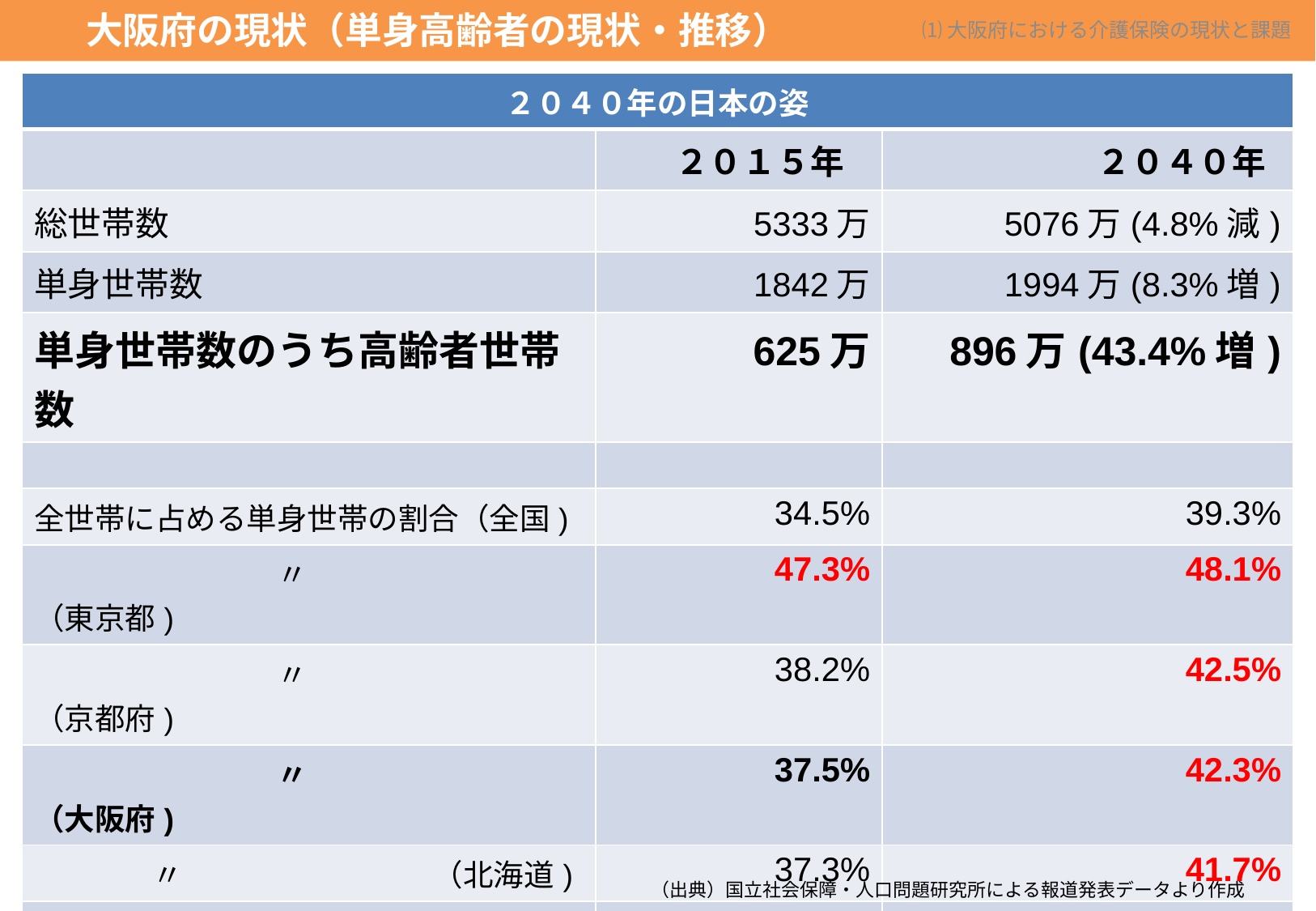

大阪府の現状（単身高齢者の現状・推移）
⑴大阪府における介護保険の現状と課題
| ２０４０年の日本の姿 |  |  |
| --- | --- | --- |
|  | ２０１５年 | ２０４０年 |
| 総世帯数 | 5333万 | 5076万(4.8%減) |
| 単身世帯数 | 1842万 | 1994万(8.3%増) |
| 単身世帯数のうち高齢者世帯数 | 625万 | 896万(43.4%増) |
|  |  |  |
| 全世帯に占める単身世帯の割合（全国) | 34.5% | 39.3% |
| 〃　　　　　　　　　（東京都) | 47.3% | 48.1% |
| 〃　　　　　　　　　（京都府) | 38.2% | 42.5% |
| 〃　　　　　　　　　（大阪府) | 37.5% | 42.3% |
| 〃　　　 　　　　　（北海道) | 37.3% | 41.7% |
| 〃 　　　 　　　　　（福岡県) | 37.4% | 41.4% |
| 〃　　　 　　　　（鹿児島県) | 35.7% | 41.1% |
| 〃 　　　　　　　 　（高知県) | 36.4% | 40.9% |
| 〃　　　　　　 　（神奈川県) | 35.5% | 40.1% |
（出典）国立社会保障・人口問題研究所による報道発表データより作成